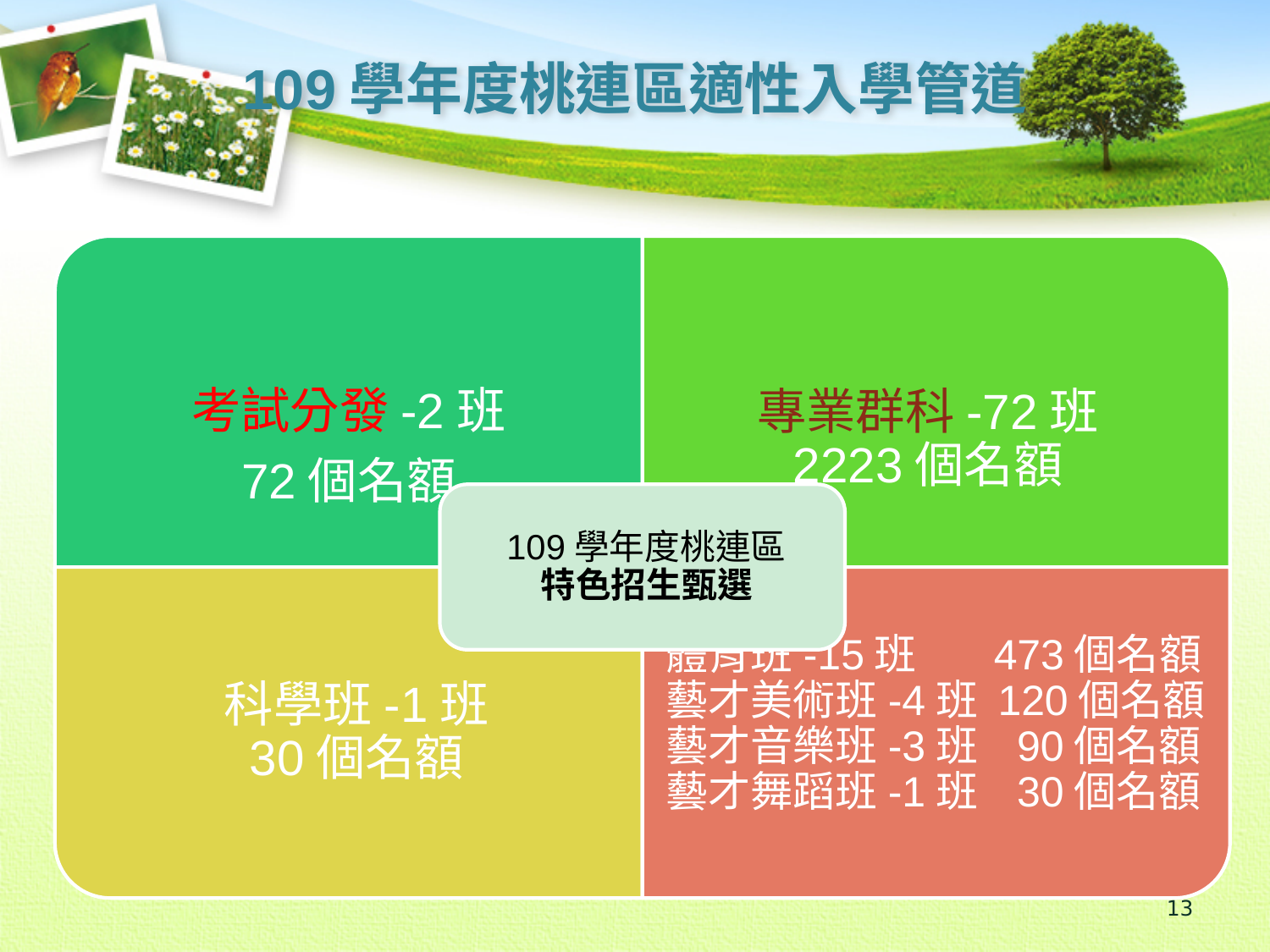

109學年度桃連區適性入學管道

考試分發-2班
72個名額

專業群科-72班
2223個名額
科學班-1班
30個名額
體育班-15班       473個名額
藝才美術班-4班 120個名額
藝才音樂班-3班   90個名額
藝才舞蹈班-1班   30個名額
109學年度桃連區
特色招生甄選
13